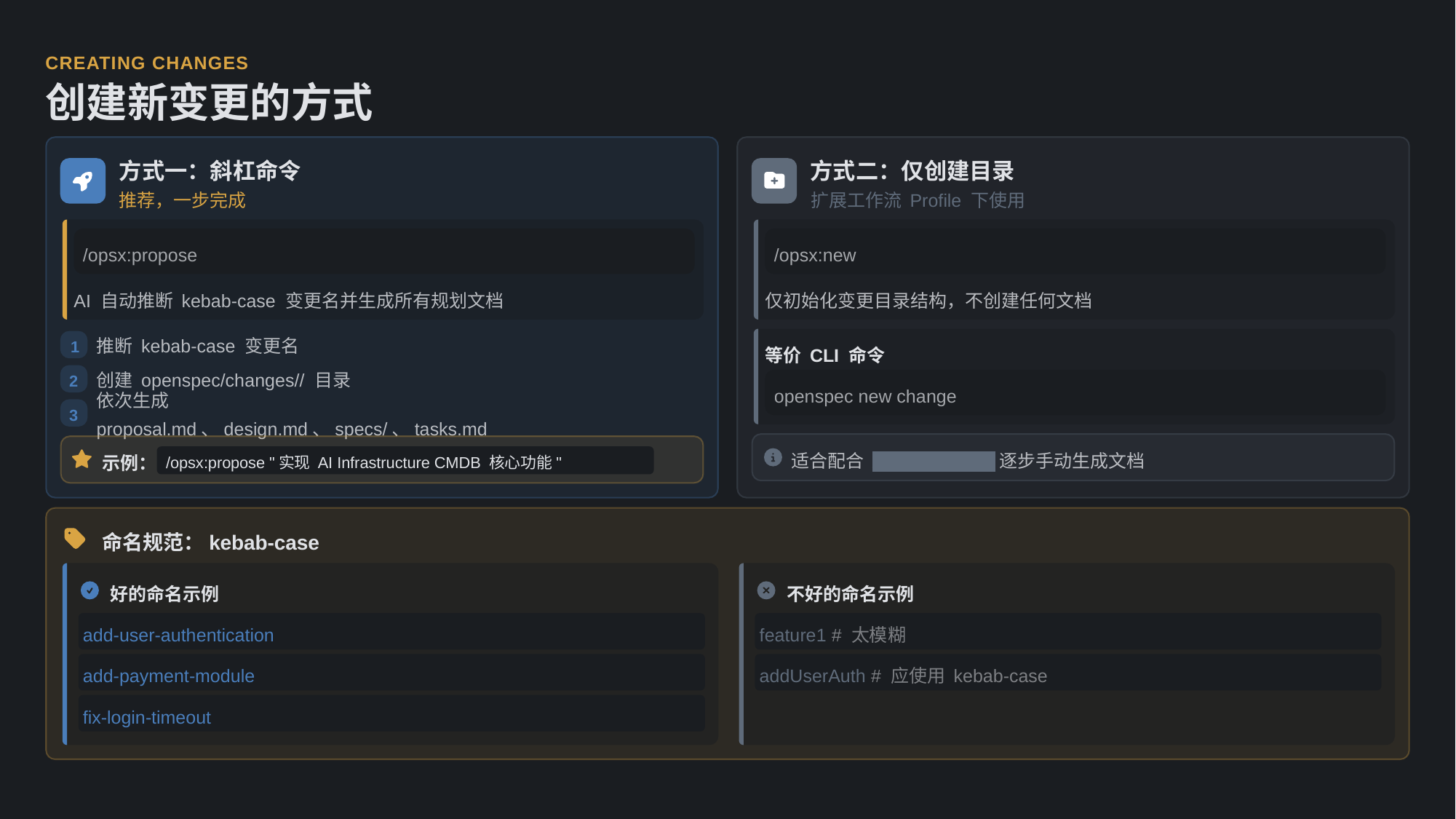

CREATING CHANGES
创建新变更的方式

方式一：斜杠命令
方式二：仅创建目录

推荐，一步完成
扩展工作流 Profile 下使用

/opsx:propose

/opsx:new
AI 自动推断 kebab-case 变更名并生成所有规划文档
仅初始化变更目录结构，不创建任何文档
推断 kebab-case 变更名

1
等价 CLI 命令
创建 openspec/changes// 目录

2

openspec new change
依次生成 proposal.md、design.md、specs/、tasks.md

3

适合配合 /opsx:continue 逐步手动生成文档
示例：

/opsx:propose "实现 AI Infrastructure CMDB 核心功能"

命名规范：kebab-case

好的命名示例
不好的命名示例

add-user-authentication

feature1 # 太模糊

add-payment-module

addUserAuth # 应使用 kebab-case

fix-login-timeout